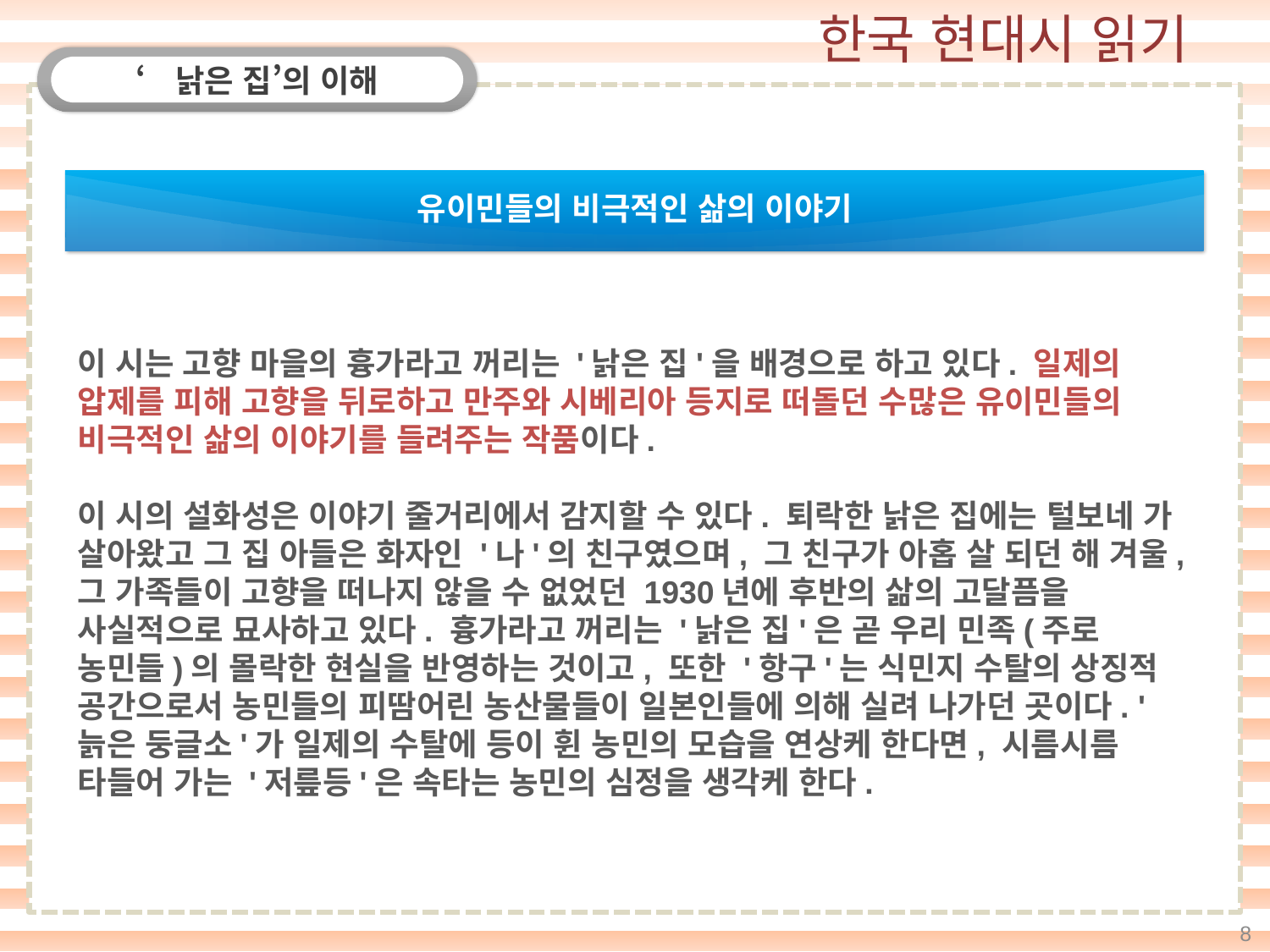

‘낡은 집’의 이해

유이민들의 비극적인 삶의 이야기
이 시는 고향 마을의 흉가라고 꺼리는 '낡은 집'을 배경으로 하고 있다. 일제의 압제를 피해 고향을 뒤로하고 만주와 시베리아 등지로 떠돌던 수많은 유이민들의 비극적인 삶의 이야기를 들려주는 작품이다.

이 시의 설화성은 이야기 줄거리에서 감지할 수 있다. 퇴락한 낡은 집에는 털보네 가 살아왔고 그 집 아들은 화자인 '나'의 친구였으며, 그 친구가 아홉 살 되던 해 겨울, 그 가족들이 고향을 떠나지 않을 수 없었던 1930년에 후반의 삶의 고달픔을 사실적으로 묘사하고 있다. 흉가라고 꺼리는 '낡은 집'은 곧 우리 민족(주로 농민들)의 몰락한 현실을 반영하는 것이고, 또한 '항구'는 식민지 수탈의 상징적 공간으로서 농민들의 피땀어린 농산물들이 일본인들에 의해 실려 나가던 곳이다. '늙은 둥글소'가 일제의 수탈에 등이 휜 농민의 모습을 연상케 한다면, 시름시름 타들어 가는 '저릎등'은 속타는 농민의 심정을 생각케 한다.
8